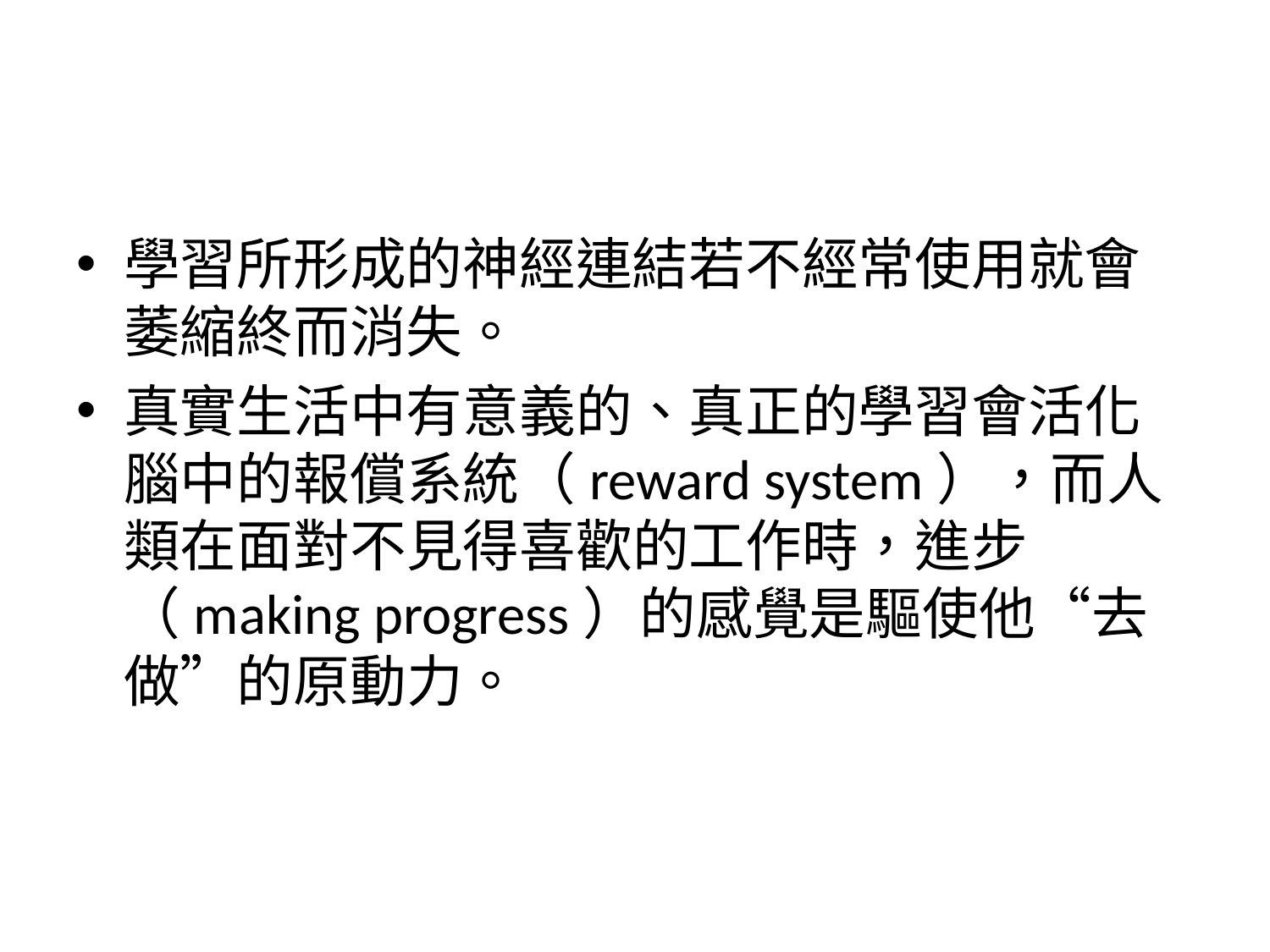

#
學習所形成的神經連結若不經常使用就會萎縮終而消失。
真實生活中有意義的、真正的學習會活化腦中的報償系統（reward system），而人類在面對不見得喜歡的工作時，進步（making progress）的感覺是驅使他“去做”的原動力。